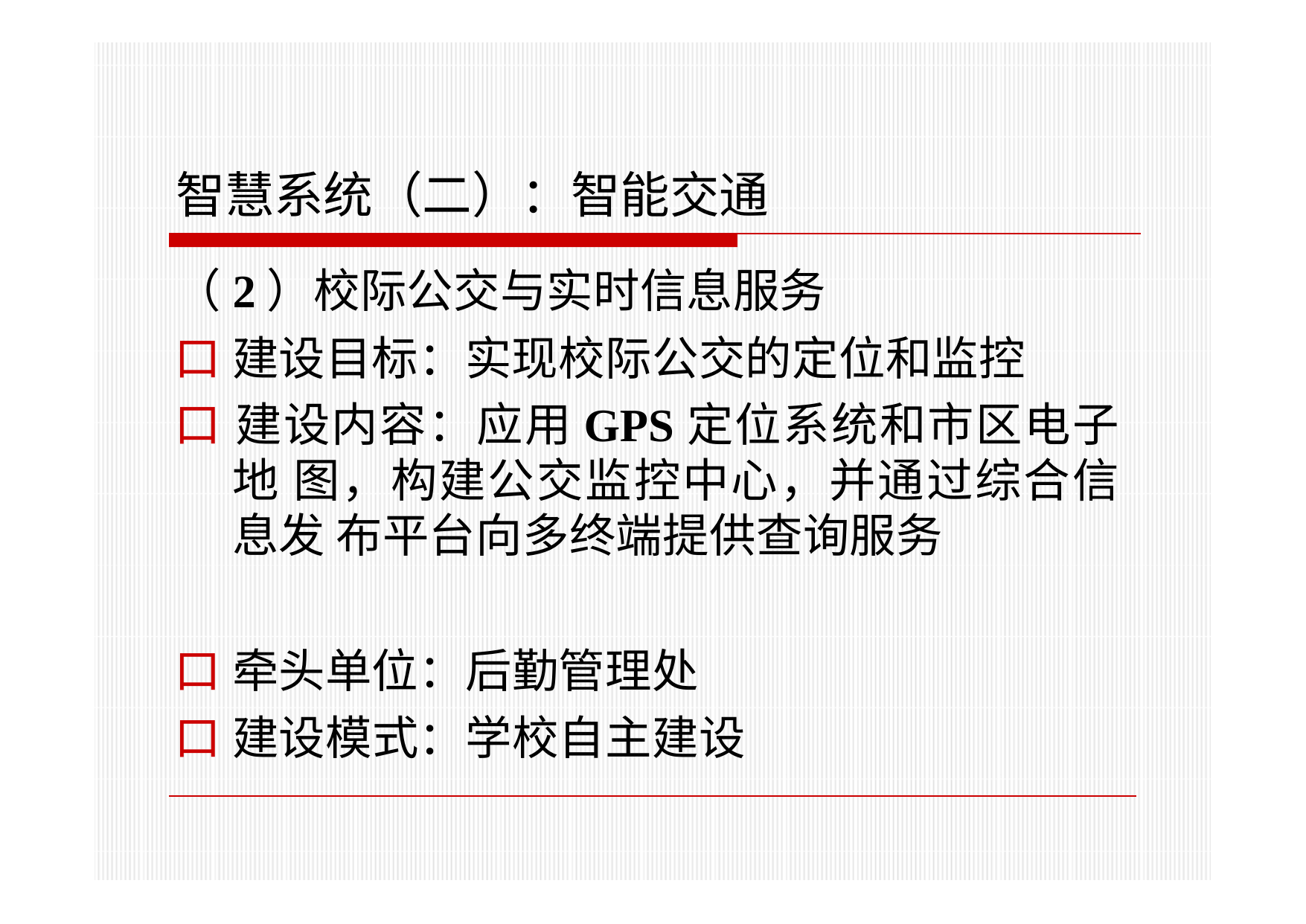

# 智慧系统（二）：智能交通

（2）校际公交与实时信息服务

口 建设目标：实现校际公交的定位和监控

口 建设内容：应用GPS定位系统和市区电子地 图，构建公交监控中心，并通过综合信息发 布平台向多终端提供查询服务

口 牵头单位：后勤管理处

口 建设模式：学校自主建设